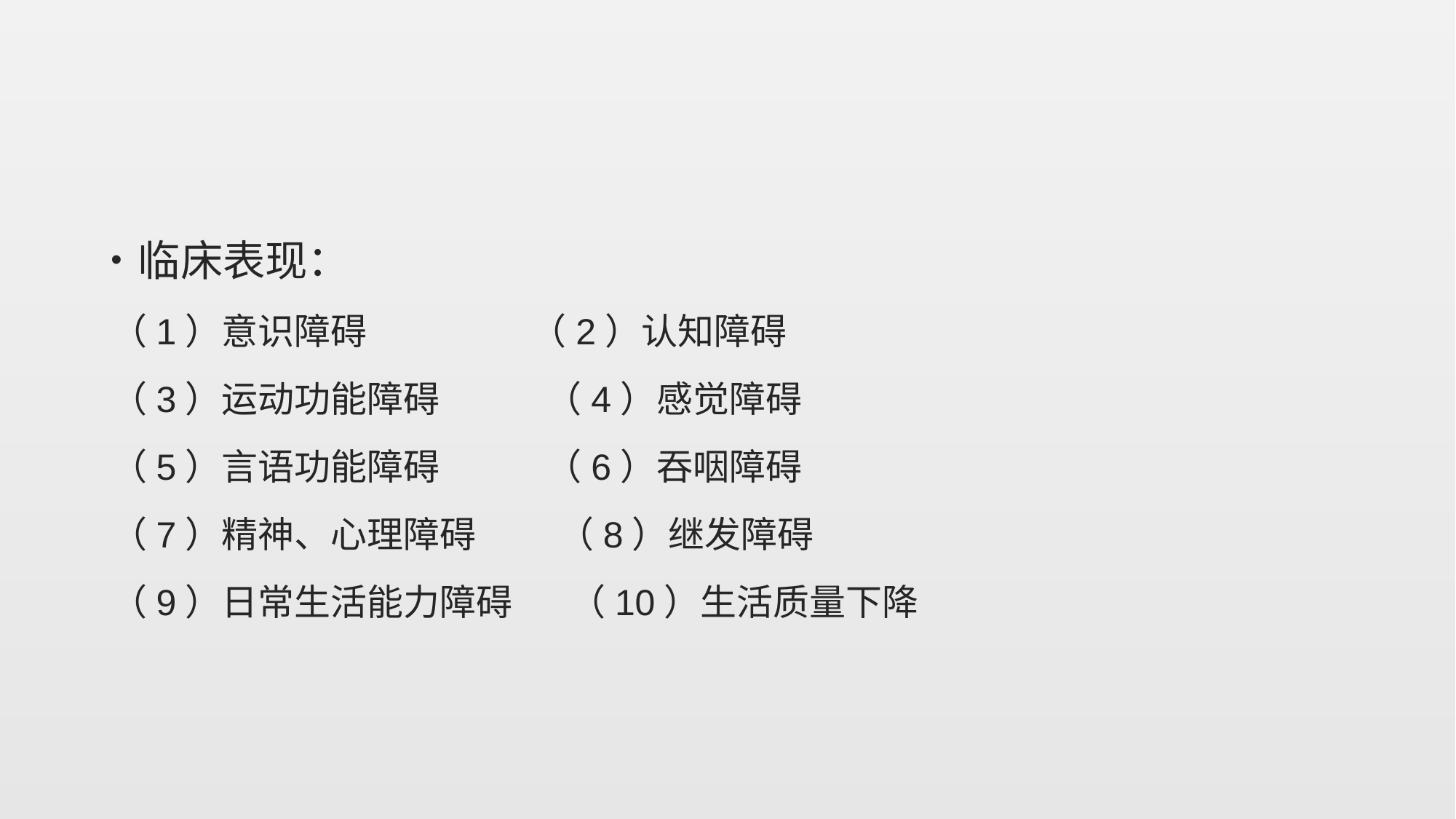

#
临床表现：
（1）意识障碍                    （2）认知障碍
（3）运动功能障碍             （4）感觉障碍
（5）言语功能障碍             （6）吞咽障碍
（7）精神、心理障碍          （8）继发障碍
（9）日常生活能力障碍       （10）生活质量下降